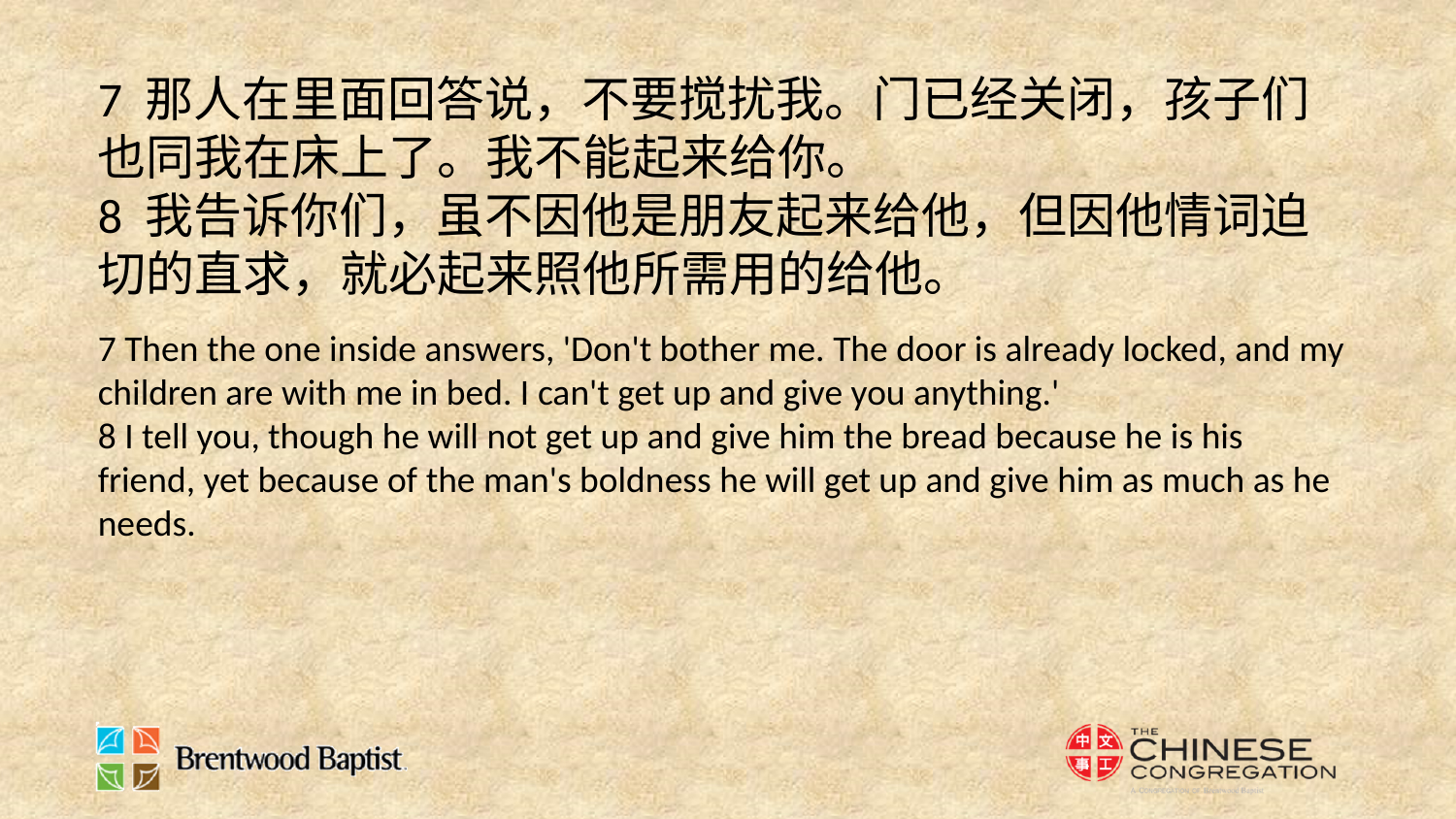

7 那人在里面回答说，不要搅扰我。门已经关闭，孩子们也同我在床上了。我不能起来给你。
8 我告诉你们，虽不因他是朋友起来给他，但因他情词迫切的直求，就必起来照他所需用的给他。

7 Then the one inside answers, 'Don't bother me. The door is already locked, and my children are with me in bed. I can't get up and give you anything.'
8 I tell you, though he will not get up and give him the bread because he is his friend, yet because of the man's boldness he will get up and give him as much as he needs.